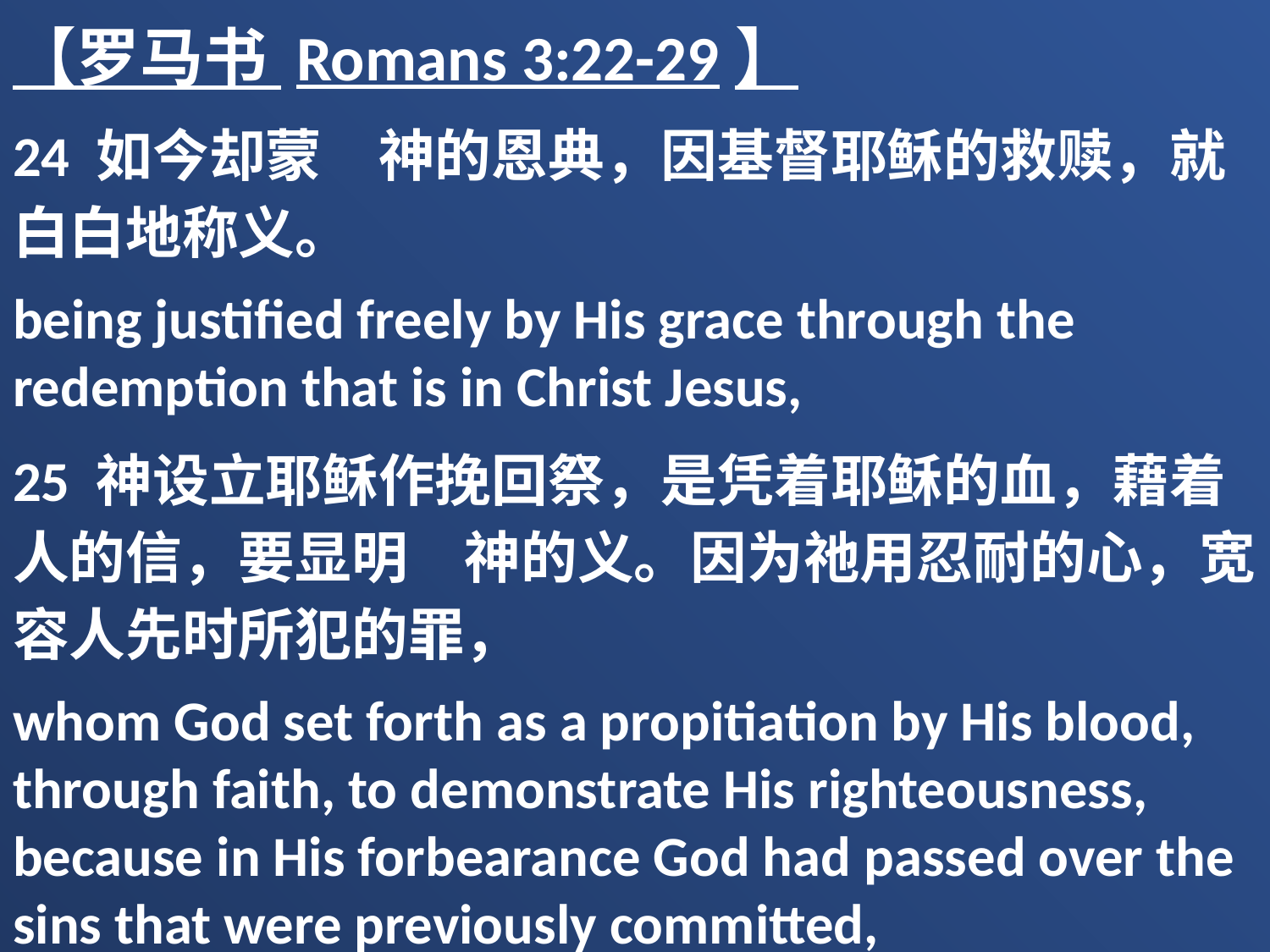

【罗马书 Romans 3:22-29】
24 如今却蒙　神的恩典，因基督耶稣的救赎，就白白地称义。
being justified freely by His grace through the redemption that is in Christ Jesus,
25 神设立耶稣作挽回祭，是凭着耶稣的血，藉着人的信，要显明　神的义。因为祂用忍耐的心，宽容人先时所犯的罪，
whom God set forth as a propitiation by His blood, through faith, to demonstrate His righteousness, because in His forbearance God had passed over the sins that were previously committed,